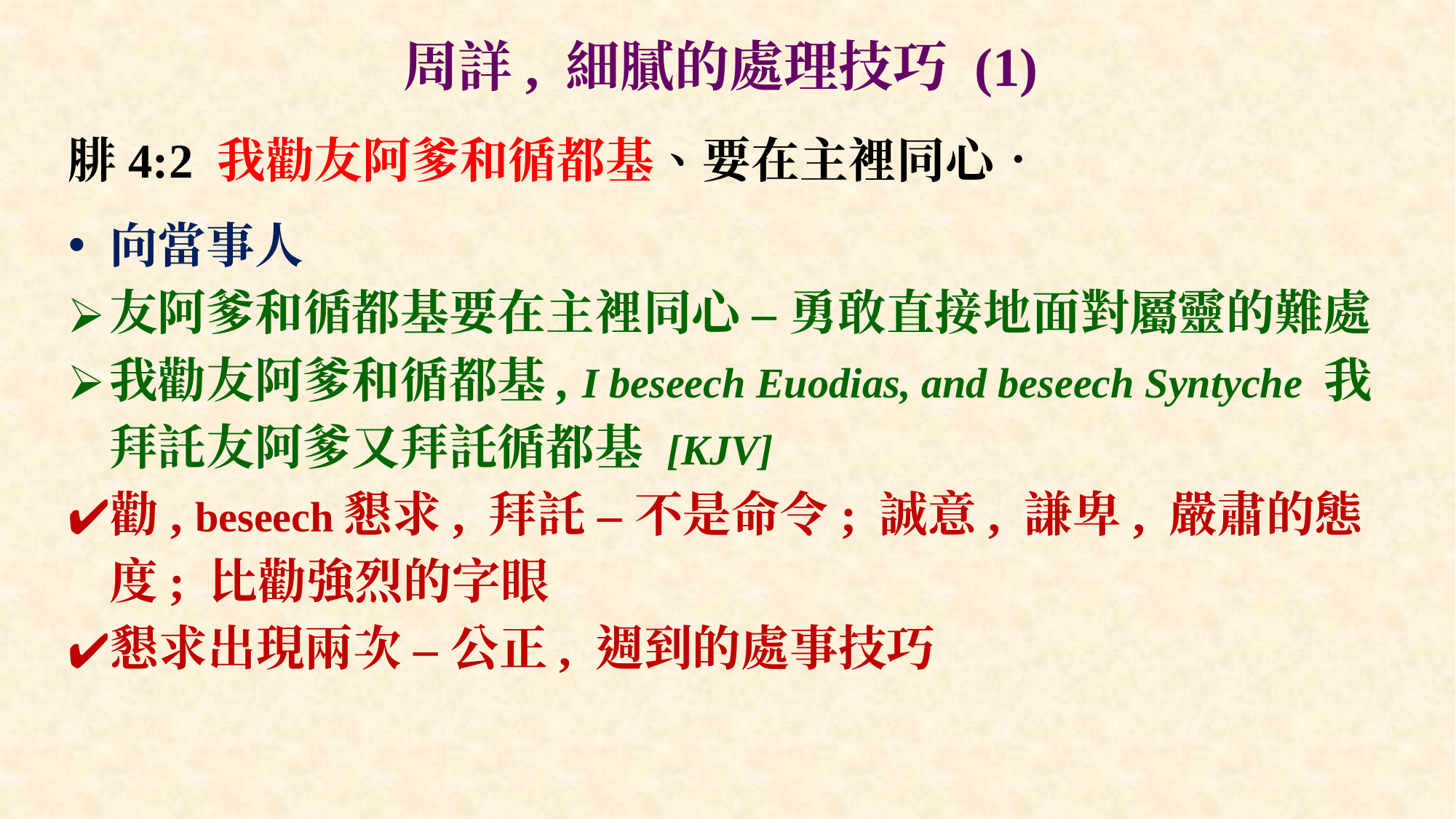

# 周詳, 細膩的處理技巧 (1)
腓4:2 我勸友阿爹和循都基、要在主裡同心．
向當事人
友阿爹和循都基要在主裡同心 – 勇敢直接地面對屬靈的難處
我勸友阿爹和循都基, I beseech Euodias, and beseech Syntyche 我拜託友阿爹又拜託循都基 [KJV]
勸, beseech懇求, 拜託 – 不是命令; 誠意, 謙卑, 嚴肅的態度; 比勸強烈的字眼
懇求出現兩次 – 公正, 週到的處事技巧